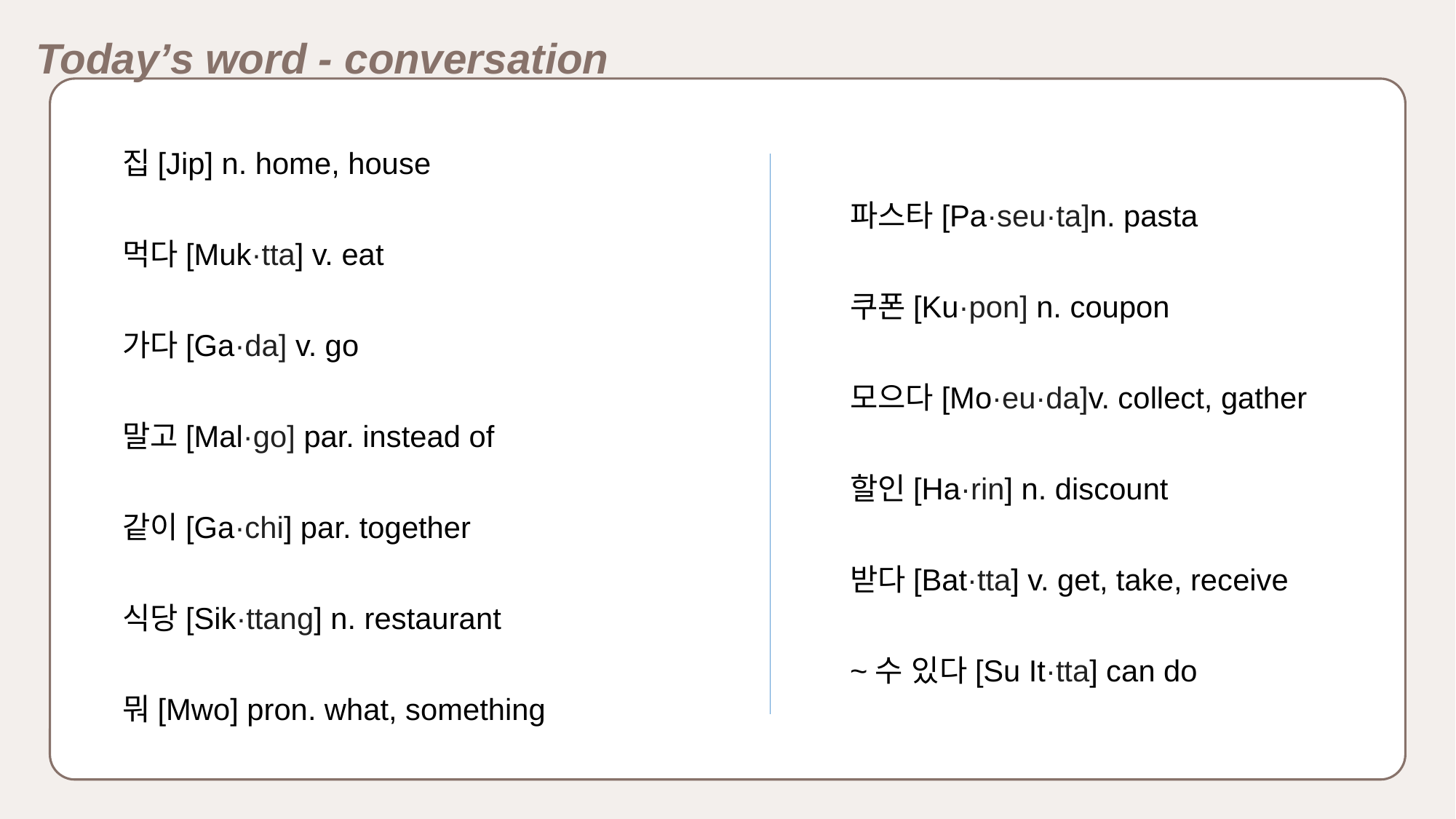

Today’s word - conversation

집[Jip] n. home, house
먹다[Muk·tta] v. eat
가다[Ga·da] v. go
말고[Mal·go] par. instead of
같이[Ga·chi] par. together
식당[Sik·ttang] n. restaurant
뭐[Mwo] pron. what, something

파스타[Pa·seu·ta]n. pasta
쿠폰[Ku·pon] n. coupon
모으다[Mo·eu·da]v. collect, gather
할인[Ha·rin] n. discount
받다[Bat·tta] v. get, take, receive
~수 있다[Su It·tta] can do